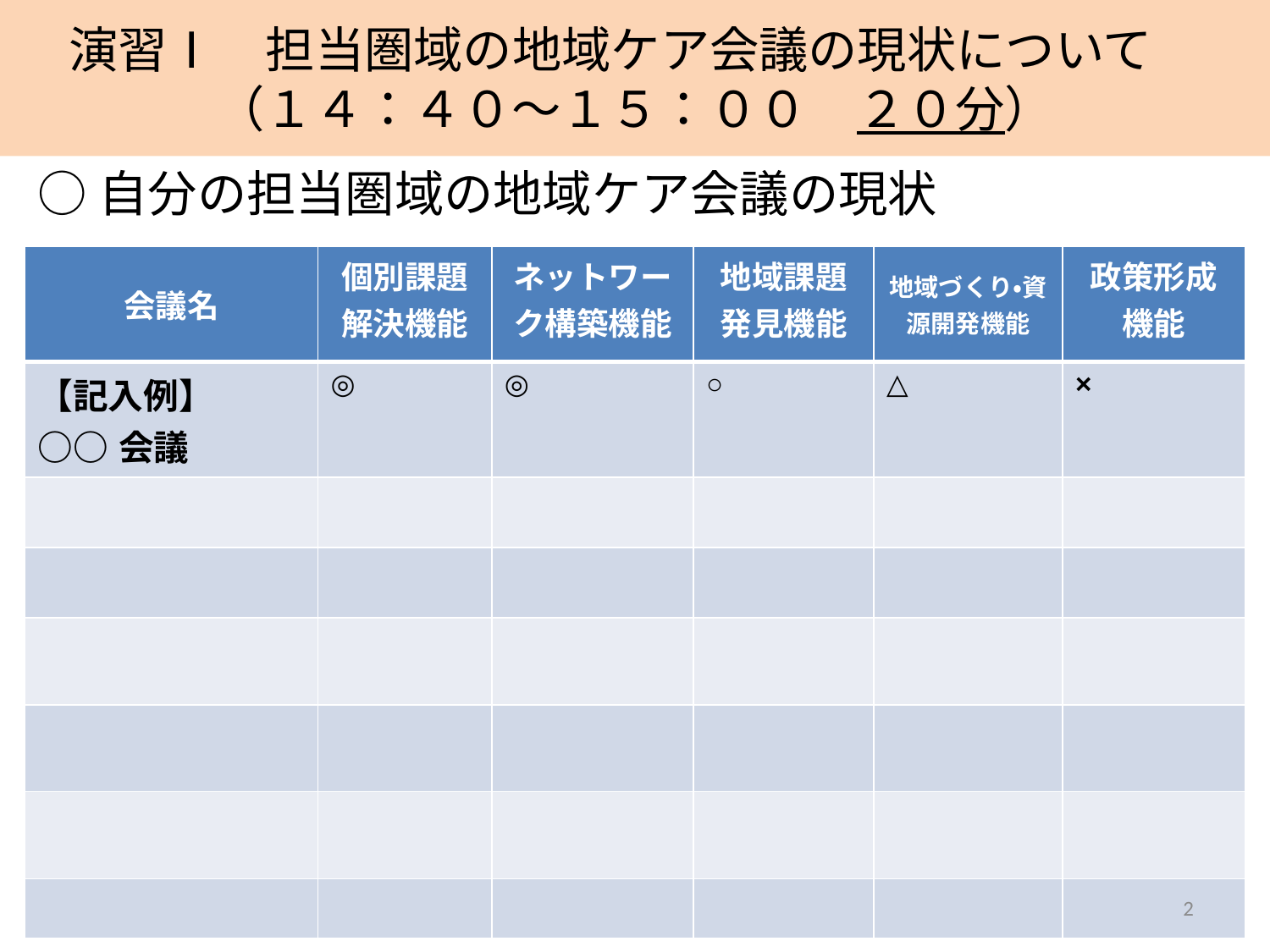

# 演習Ⅰ　担当圏域の地域ケア会議の現状について　 （１４：４０～１５：００　２０分）
○自分の担当圏域の地域ケア会議の現状
| 会議名 | 個別課題解決機能 | ネットワーク構築機能 | 地域課題発見機能 | 地域づくり・資源開発機能 | 政策形成機能 |
| --- | --- | --- | --- | --- | --- |
| 【記入例】 ○○会議 | ◎ | ◎ | ○ | △ | × |
|  |  |  |  |  |  |
|  |  |  |  |  |  |
|  |  |  |  |  |  |
|  |  |  |  |  |  |
|  |  |  |  |  |  |
|  |  |  |  |  |  |
2